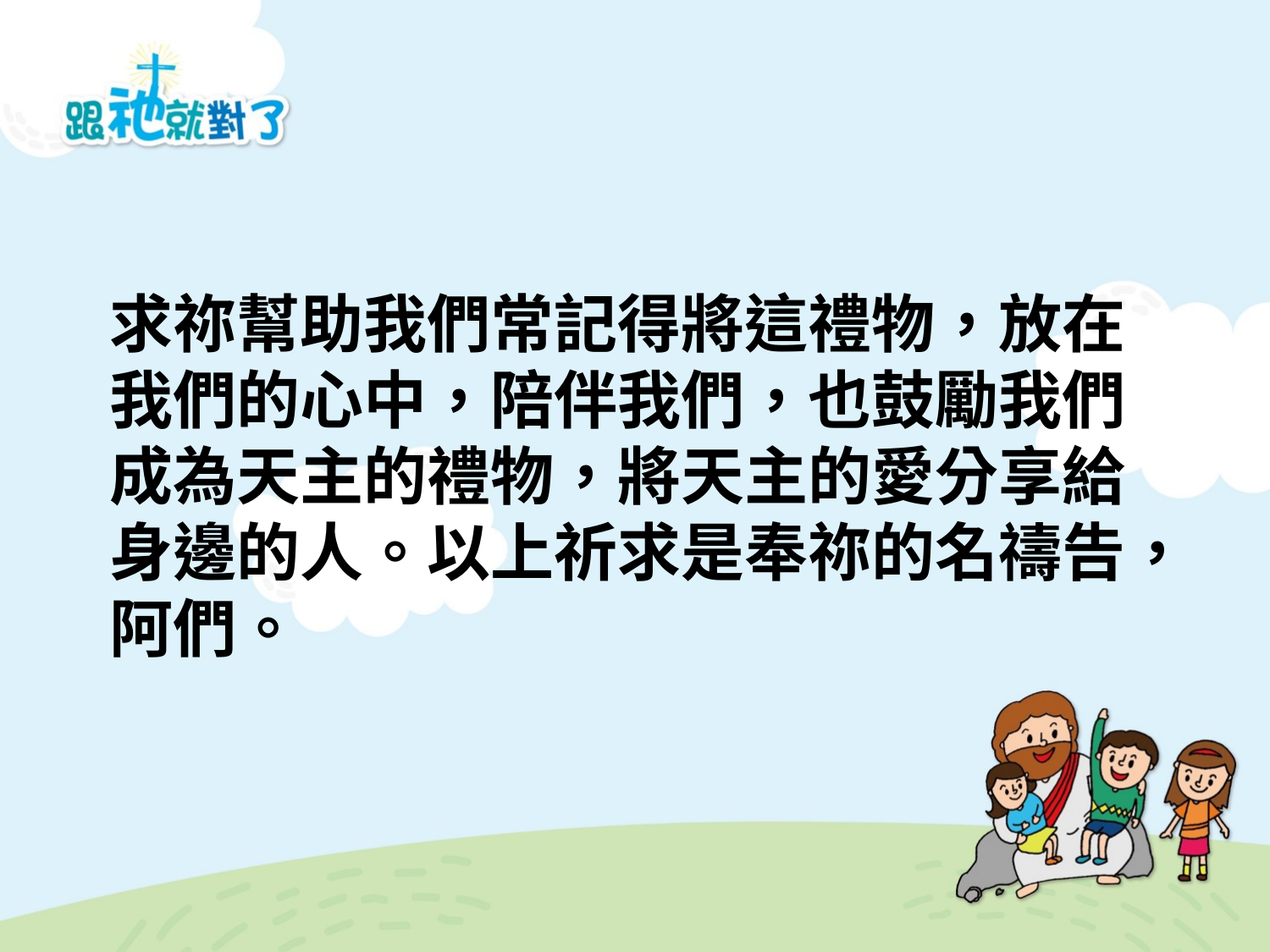

求祢幫助我們常記得將這禮物，放在我們的心中，陪伴我們，也鼓勵我們成為天主的禮物，將天主的愛分享給身邊的人。以上祈求是奉祢的名禱告，阿們。